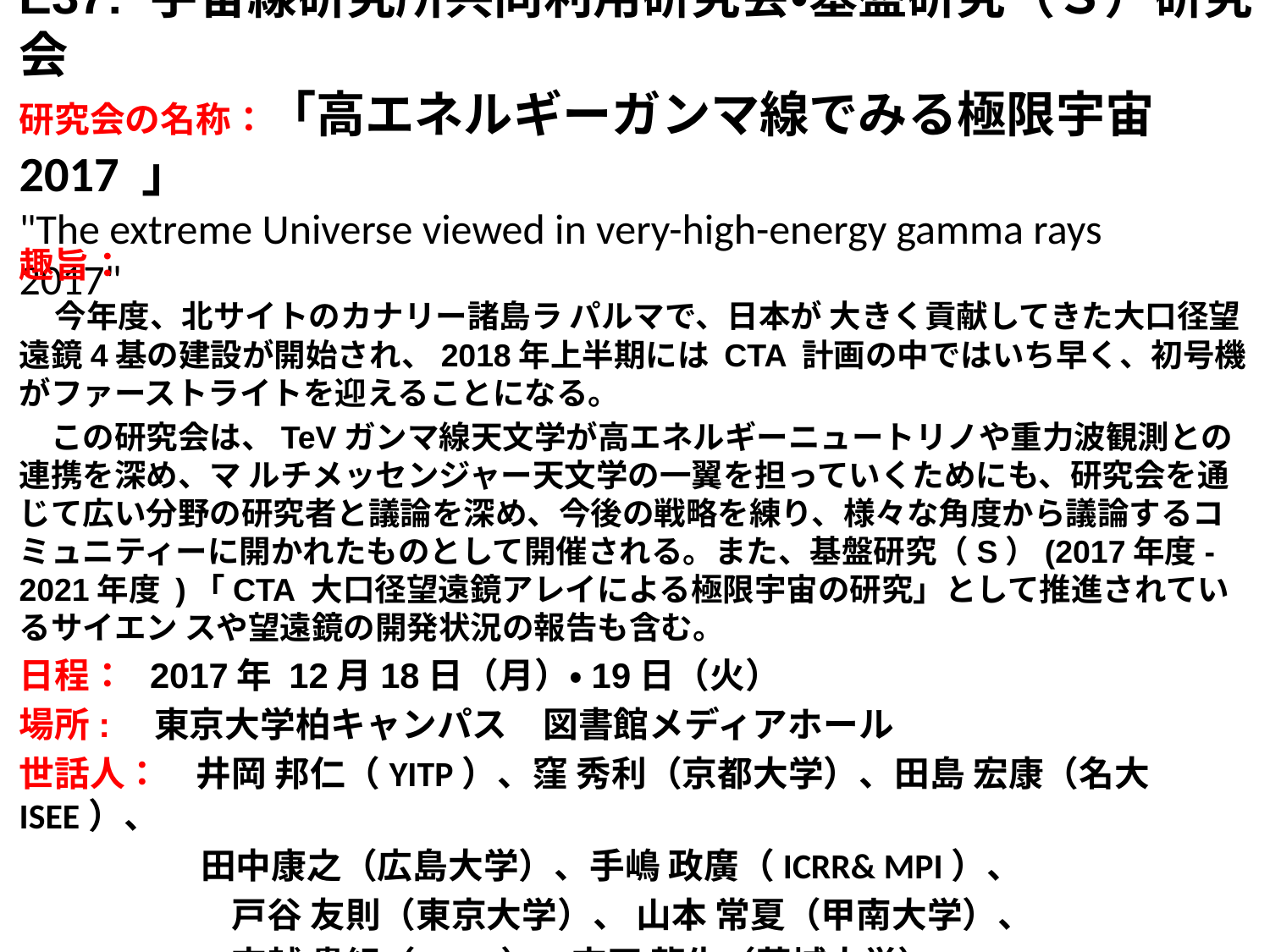

# E37: 宇宙線研究所共同利用研究会・基盤研究（Ｓ）研究会 研究会の名称：「高エネルギーガンマ線でみる極限宇宙2017 」 "The extreme Universe viewed in very-high-energy gamma rays 2017"
趣旨：
　今年度、北サイトのカナリー諸島ラ パルマで、日本が 大きく貢献してきた大口径望遠鏡4基の建設が開始され、2018年上半期には CTA 計画の中ではいち早く、初号機がファーストライトを迎えることになる。
　この研究会は、TeVガンマ線天文学が高エネルギーニュートリノや重力波観測との連携を深め、マ ルチメッセンジャー天文学の一翼を担っていくためにも、研究会を通じて広い分野の研究者と議論を深め、今後の戦略を練り、様々な角度から議論するコミュニティーに開かれたものとして開催される。また、基盤研究（S）(2017年度-2021年度 )「CTA 大口径望遠鏡アレイによる極限宇宙の研究」として推進されているサイエン スや望遠鏡の開発状況の報告も含む。
日程：  2017年 12月18日（月）・19日（火）
場所:　東京大学柏キャンパス　図書館メディアホール
世話人：　井岡 邦仁（YITP）、窪 秀利（京都大学）、田島 宏康（名大ISEE）、
　　　　     田中康之（広島大学）、手嶋 政廣（ICRR& MPI）、
　　　　　　戸谷 友則（東京大学）、 山本 常夏（甲南大学）、
　　　　　　吉越 貴紀（ICRR）、吉田 龍生（茨城大学）